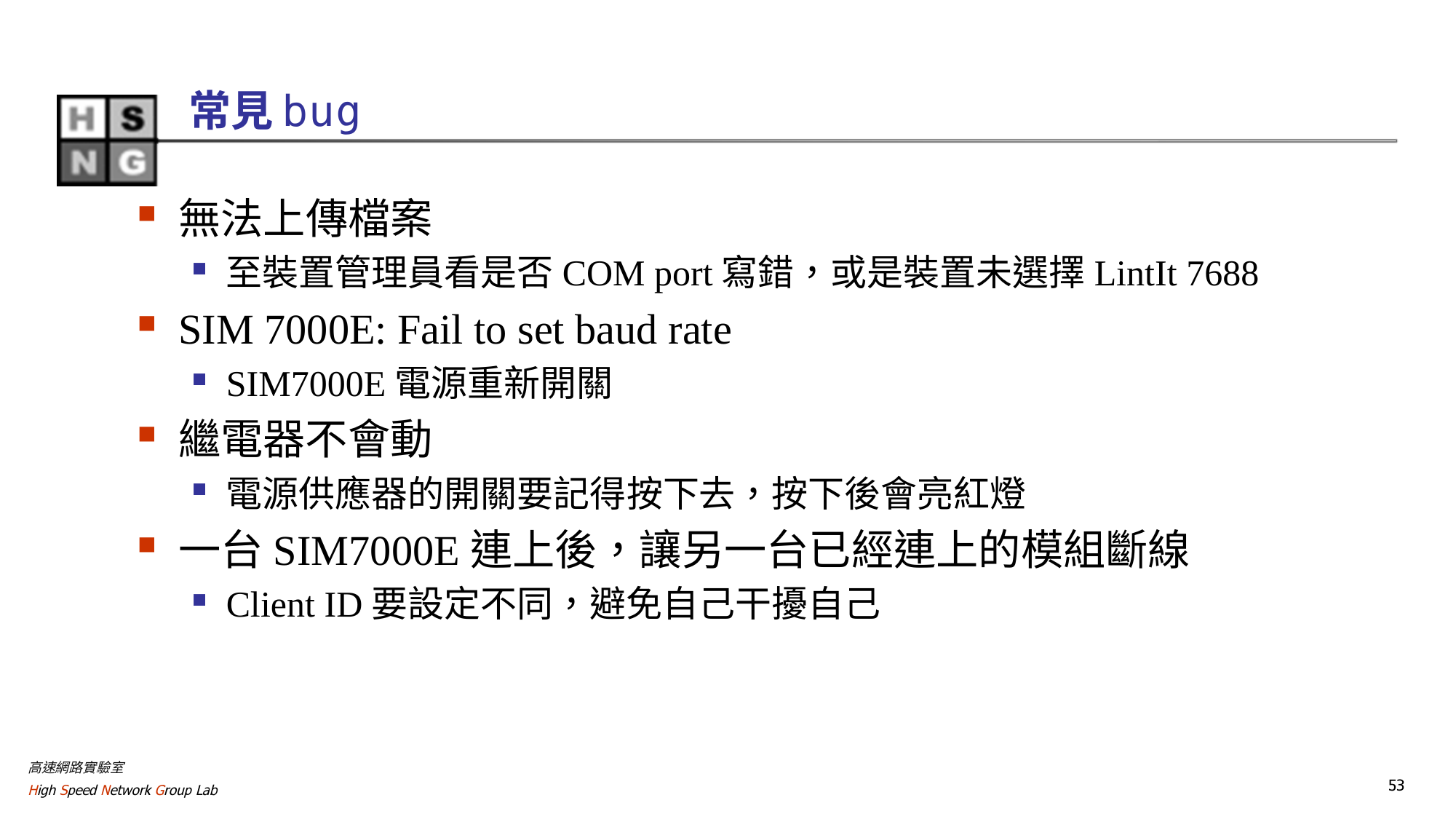

# 常見bug
無法上傳檔案
至裝置管理員看是否COM port寫錯，或是裝置未選擇LintIt 7688
SIM 7000E: Fail to set baud rate
SIM7000E電源重新開關
繼電器不會動
電源供應器的開關要記得按下去，按下後會亮紅燈
一台SIM7000E連上後，讓另一台已經連上的模組斷線
Client ID要設定不同，避免自己干擾自己